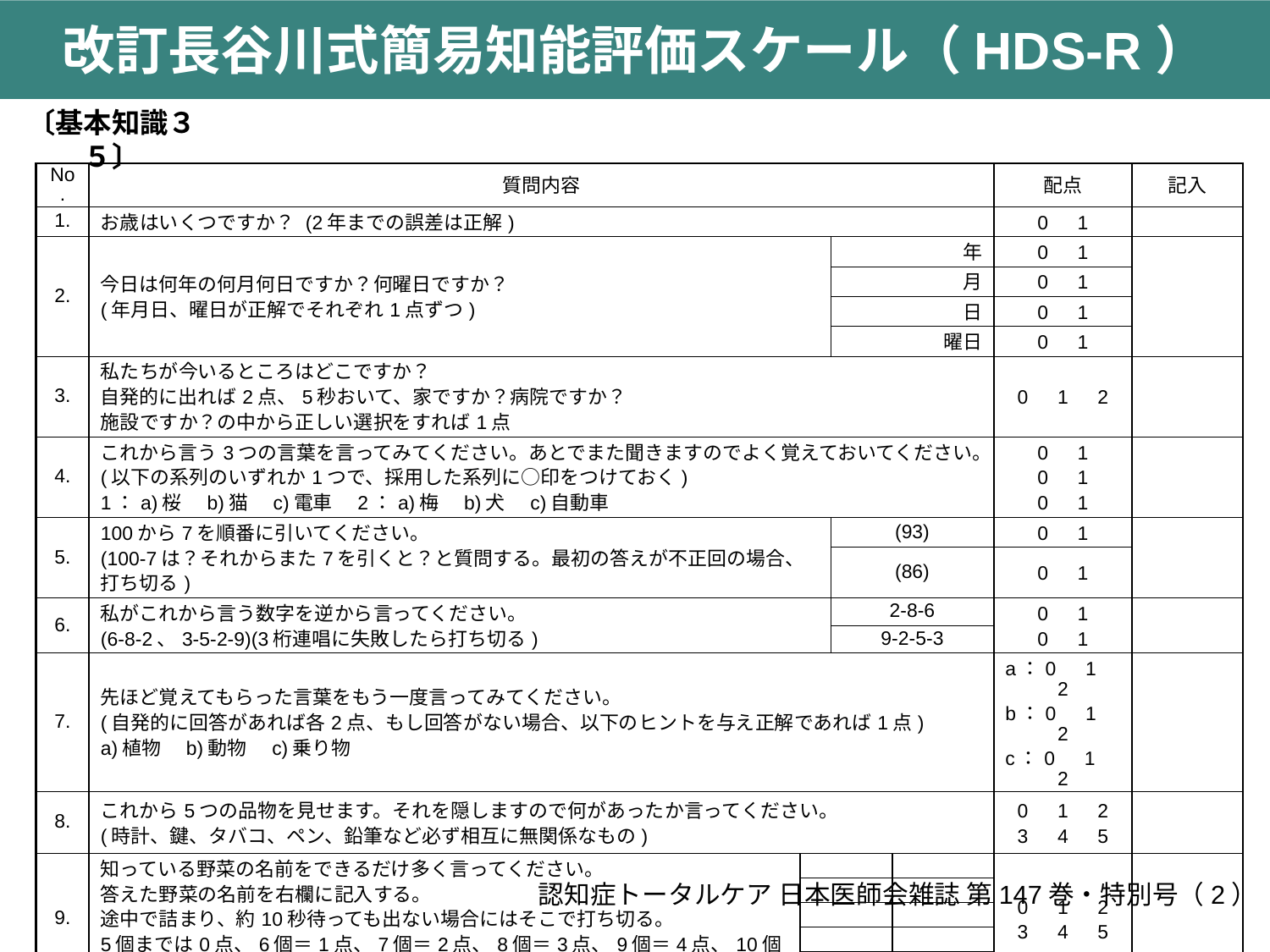

改訂長谷川式簡易知能評価スケール（HDS-R）
〔基本知識３５〕
| No. | 質問内容 |  |  |  | 配点 | 記入 |
| --- | --- | --- | --- | --- | --- | --- |
| 1. | お歳はいくつですか？ (2年までの誤差は正解) |  |  |  | 0　1 |  |
| 2. | 今日は何年の何月何日ですか？何曜日ですか？ (年月日、曜日が正解でそれぞれ1点ずつ) |  | 年 |  | 0　1 |  |
|  |  |  | 月 |  | 0　1 |  |
|  |  |  | 日 |  | 0　1 |  |
|  |  |  | 曜日 |  | 0　1 |  |
| 3. | 私たちが今いるところはどこですか？ 自発的に出れば2点、5秒おいて、家ですか？病院ですか？ 施設ですか？の中から正しい選択をすれば1点 |  |  |  | 0　1　2 |  |
| 4. | これから言う3つの言葉を言ってみてください。あとでまた聞きますのでよく覚えておいてください。 (以下の系列のいずれか1つで、採用した系列に○印をつけておく) 1：a)桜　b)猫　c)電車　2：a)梅　b)犬　c)自動車 |  |  |  | 0　1 0　1 0　1 |  |
| 5. | 100から7を順番に引いてください。 (100-7は？それからまた7を引くと？と質問する。最初の答えが不正回の場合、打ち切る) |  | (93) |  | 0　1 |  |
|  |  |  | (86) |  | 0　1 |  |
| 6. | 私がこれから言う数字を逆から言ってください。 (6-8-2、3-5-2-9)(3桁連唱に失敗したら打ち切る) |  | 2-8-6 |  | 0　1 0　1 |  |
|  |  |  | 9-2-5-3 |  |  |  |
| 7. | 先ほど覚えてもらった言葉をもう一度言ってみてください。 (自発的に回答があれば各2点、もし回答がない場合、以下のヒントを与え正解であれば1点) a)植物　b)動物　c)乗り物 |  |  |  | a：0　1　2 b：0　1　2 c：0　1　2 |  |
| 8. | これから5つの品物を見せます。それを隠しますので何があったか言ってください。 (時計、鍵、タバコ、ペン、鉛筆など必ず相互に無関係なもの) |  |  |  | 0　1　2 3　4　5 |  |
| 9. | 知っている野菜の名前をできるだけ多く言ってください。 答えた野菜の名前を右欄に記入する。 途中で詰まり、約10秒待っても出ない場合にはそこで打ち切る。 5個までは0点、6個＝1点、7個＝2点、8個＝3点、9個＝4点、10個＝5点 |  |  |  | 0　1　2 3　4　5 |  |
|  |  |  |  |  |  |  |
|  |  |  |  |  |  |  |
|  |  |  |  |  |  |  |
|  |  |  |  |  |  |  |
認知症トータルケア 日本医師会雑誌 第147巻・特別号（2）